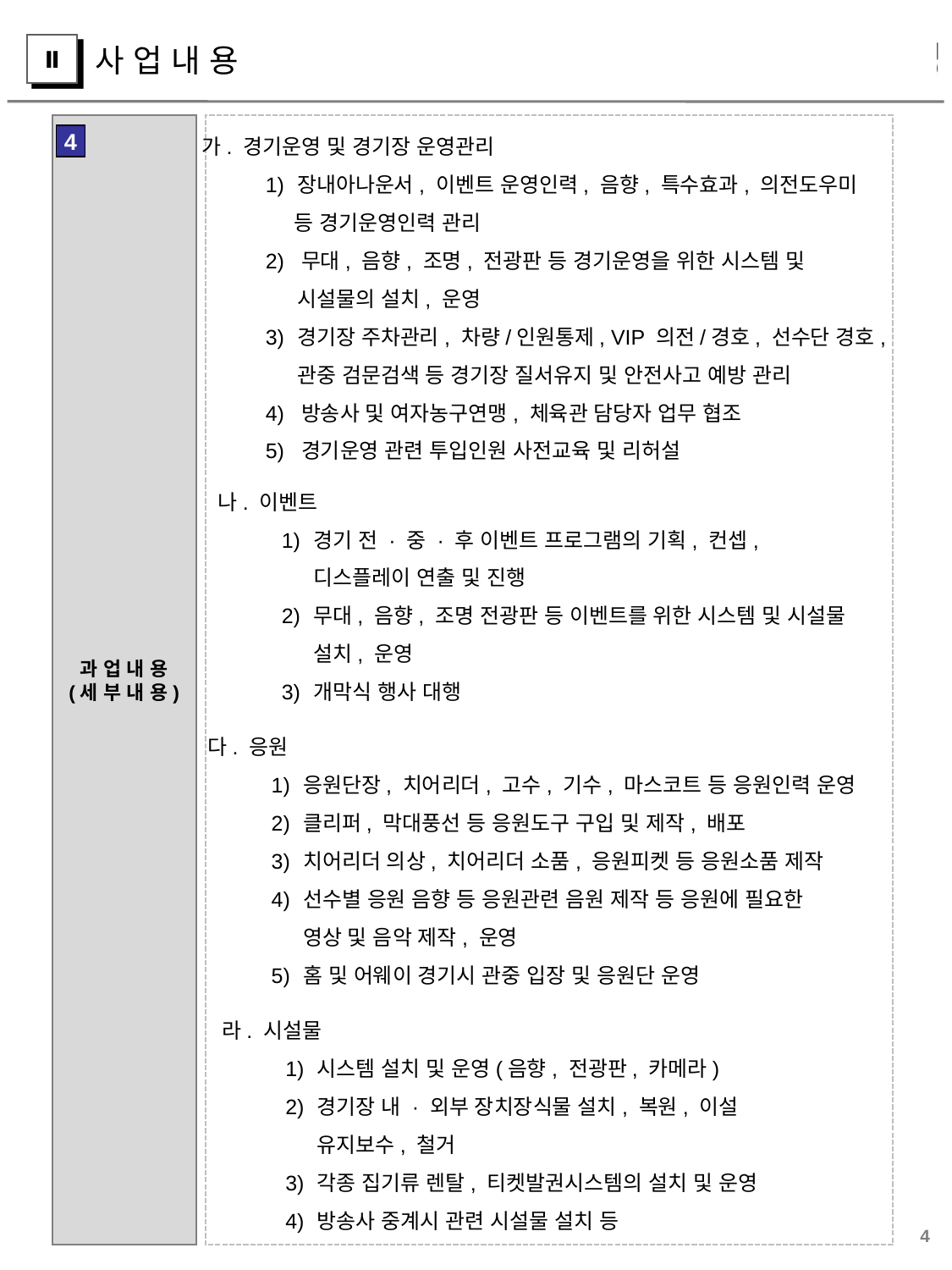

사 업 내 용
Ⅱ
과 업 내 용
(세 부 내 용)

4
가. 경기운영 및 경기장 운영관리
장내아나운서, 이벤트 운영인력, 음향, 특수효과, 의전도우미
    등 경기운영인력 관리
2)  무대, 음향, 조명, 전광판 등 경기운영을 위한 시스템 및
시설물의 설치, 운영
경기장 주차관리, 차량/인원통제, VIP 의전/경호, 선수단 경호,
관중 검문검색 등 경기장 질서유지 및 안전사고 예방 관리
4)  방송사 및 여자농구연맹, 체육관 담당자 업무 협조
5)  경기운영 관련 투입인원 사전교육 및 리허설
나. 이벤트
경기 전 · 중 · 후 이벤트 프로그램의 기획, 컨셉,
디스플레이 연출 및 진행
무대, 음향, 조명 전광판 등 이벤트를 위한 시스템 및 시설물
설치, 운영
개막식 행사 대행
다. 응원
응원단장, 치어리더, 고수, 기수, 마스코트 등 응원인력 운영
클리퍼, 막대풍선 등 응원도구 구입 및 제작, 배포
치어리더 의상, 치어리더 소품, 응원피켓 등 응원소품 제작
선수별 응원 음향 등 응원관련 음원 제작 등 응원에 필요한
영상 및 음악 제작, 운영
홈 및 어웨이 경기시 관중 입장 및 응원단 운영
라. 시설물
시스템 설치 및 운영(음향, 전광판, 카메라)
경기장 내 · 외부 장치장식물 설치, 복원, 이설
유지보수, 철거
각종 집기류 렌탈, 티켓발권시스템의 설치 및 운영
방송사 중계시 관련 시설물 설치 등
4